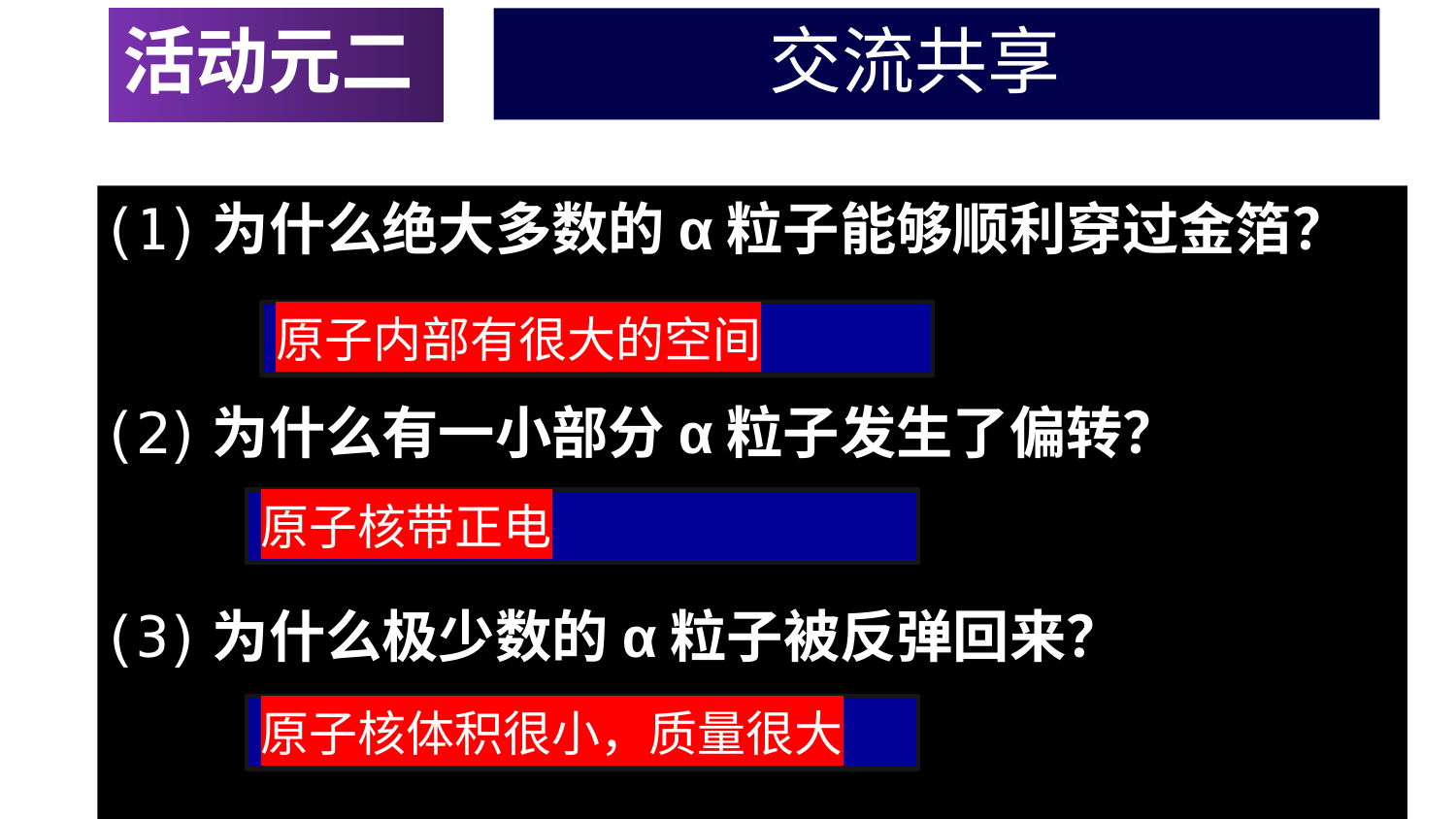

活动元二
               交流共享
(1)为什么绝大多数的α粒子能够顺利穿过金箔？

(2)为什么有一小部分α粒子发生了偏转？

(3)为什么极少数的α粒子被反弹回来？

原子内部有很大的空间
原子核带正电
原子核体积很小，质量很大